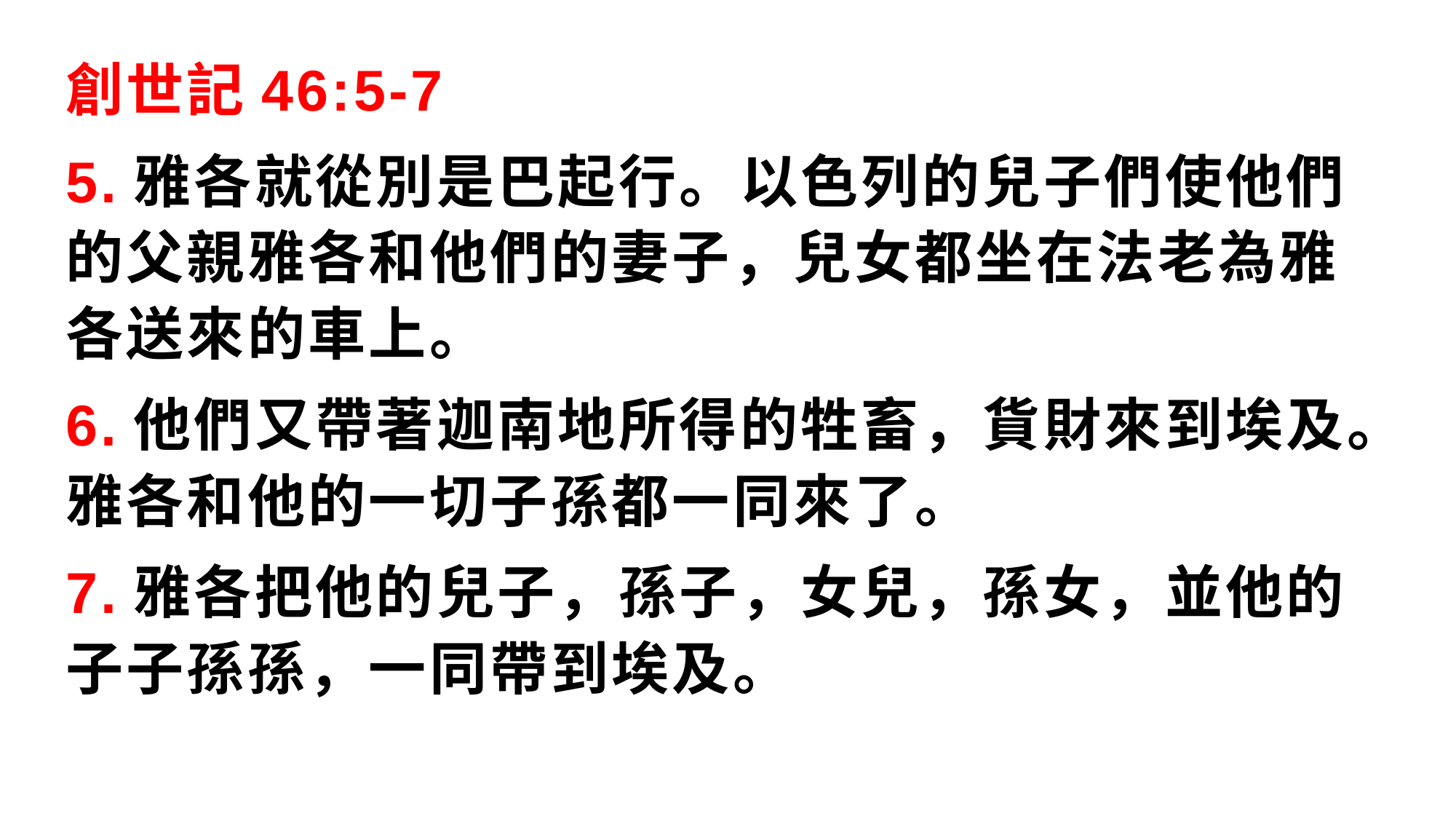

創世記46:5-7
5.雅各就從別是巴起行。以色列的兒子們使他們的父親雅各和他們的妻子，兒女都坐在法老為雅各送來的車上。
6.他們又帶著迦南地所得的牲畜，貨財來到埃及。雅各和他的一切子孫都一同來了。
7.雅各把他的兒子，孫子，女兒，孫女，並他的子子孫孫，一同帶到埃及。